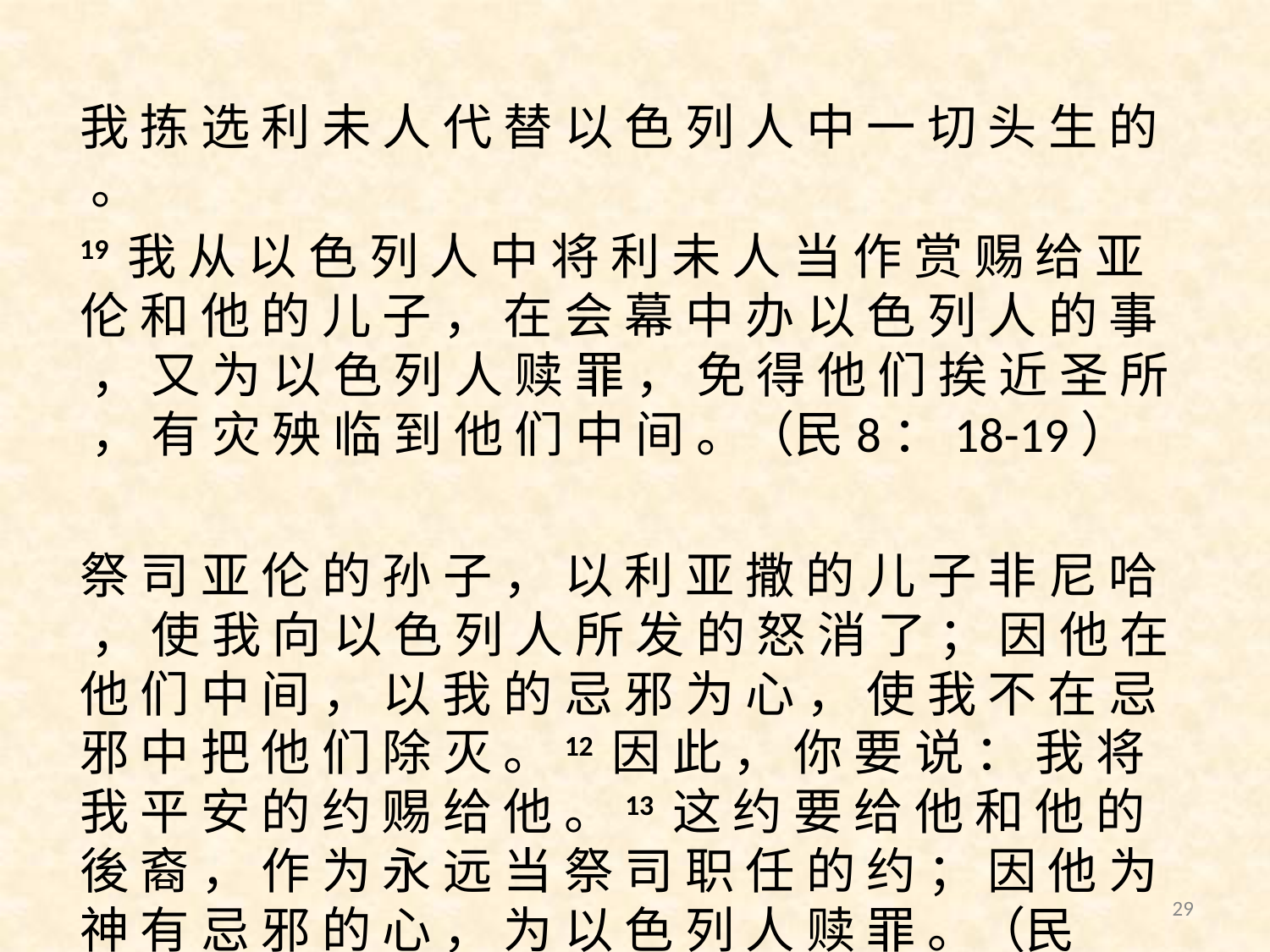

我 拣 选 利 未 人 代 替 以 色 列 人 中 一 切 头 生 的 。
19 我 从 以 色 列 人 中 将 利 未 人 当 作 赏 赐 给 亚 伦 和 他 的 儿 子 ， 在 会 幕 中 办 以 色 列 人 的 事 ， 又 为 以 色 列 人 赎 罪 ， 免 得 他 们 挨 近 圣 所 ， 有 灾 殃 临 到 他 们 中 间 。（民8：18-19）

祭 司 亚 伦 的 孙 子 ， 以 利 亚 撒 的 儿 子 非 尼 哈 ， 使 我 向 以 色 列 人 所 发 的 怒 消 了 ； 因 他 在 他 们 中 间 ， 以 我 的 忌 邪 为 心 ， 使 我 不 在 忌 邪 中 把 他 们 除 灭 。12 因 此 ， 你 要 说 ： 我 将 我 平 安 的 约 赐 给 他 。13 这 约 要 给 他 和 他 的 後 裔 ， 作 为 永 远 当 祭 司 职 任 的 约 ； 因 他 为 神 有 忌 邪 的 心 ， 为 以 色 列 人 赎 罪 。（民25：12-13）
29